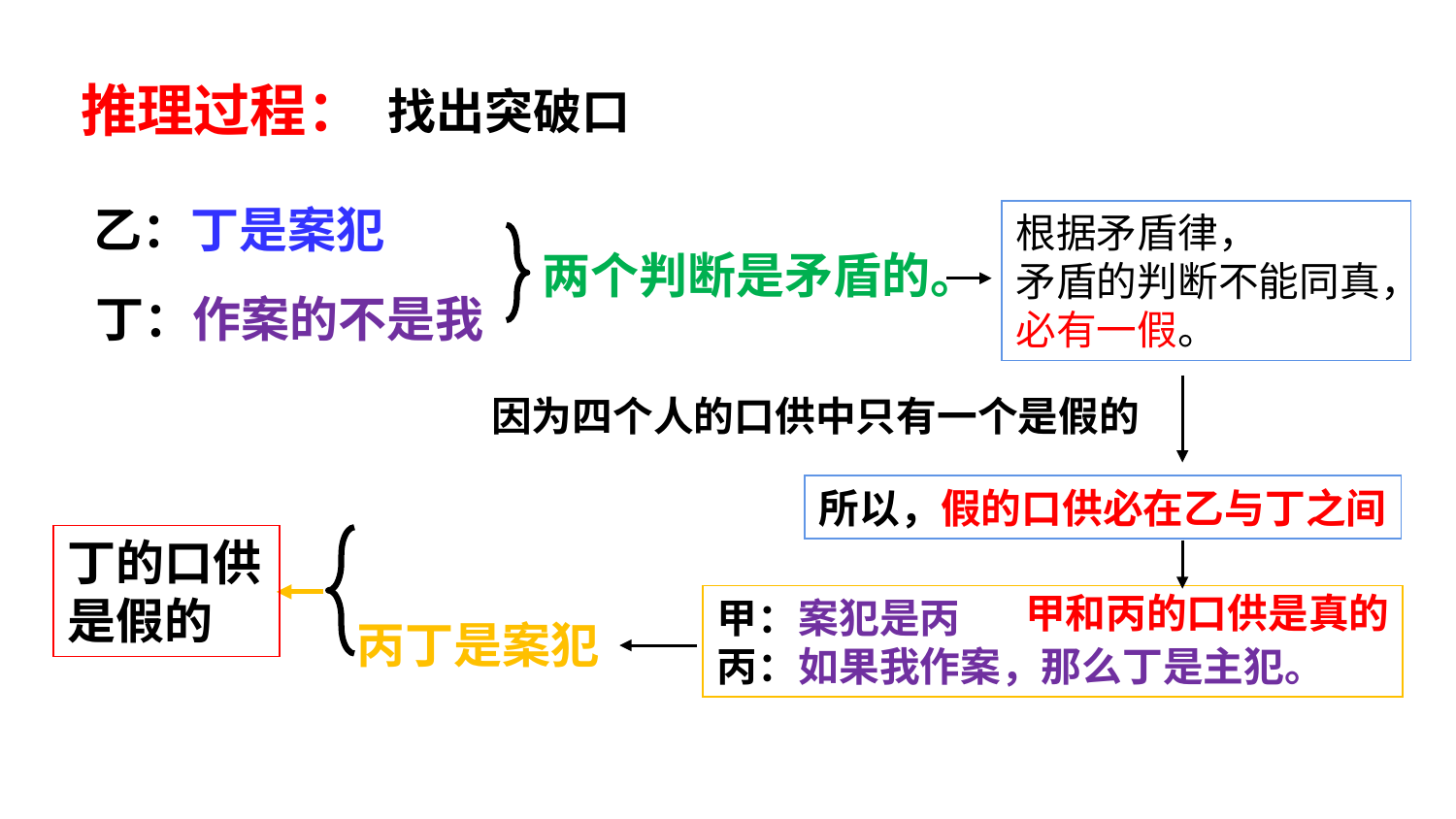

推理过程：
找出突破口
乙：丁是案犯
根据矛盾律，
矛盾的判断不能同真，必有一假。

两个判断是矛盾的。
丁：作案的不是我
因为四个人的口供中只有一个是假的
所以，假的口供必在乙与丁之间
丁的口供是假的

甲和丙的口供是真的
甲：案犯是丙
丙：如果我作案，那么丁是主犯。
丙丁是案犯